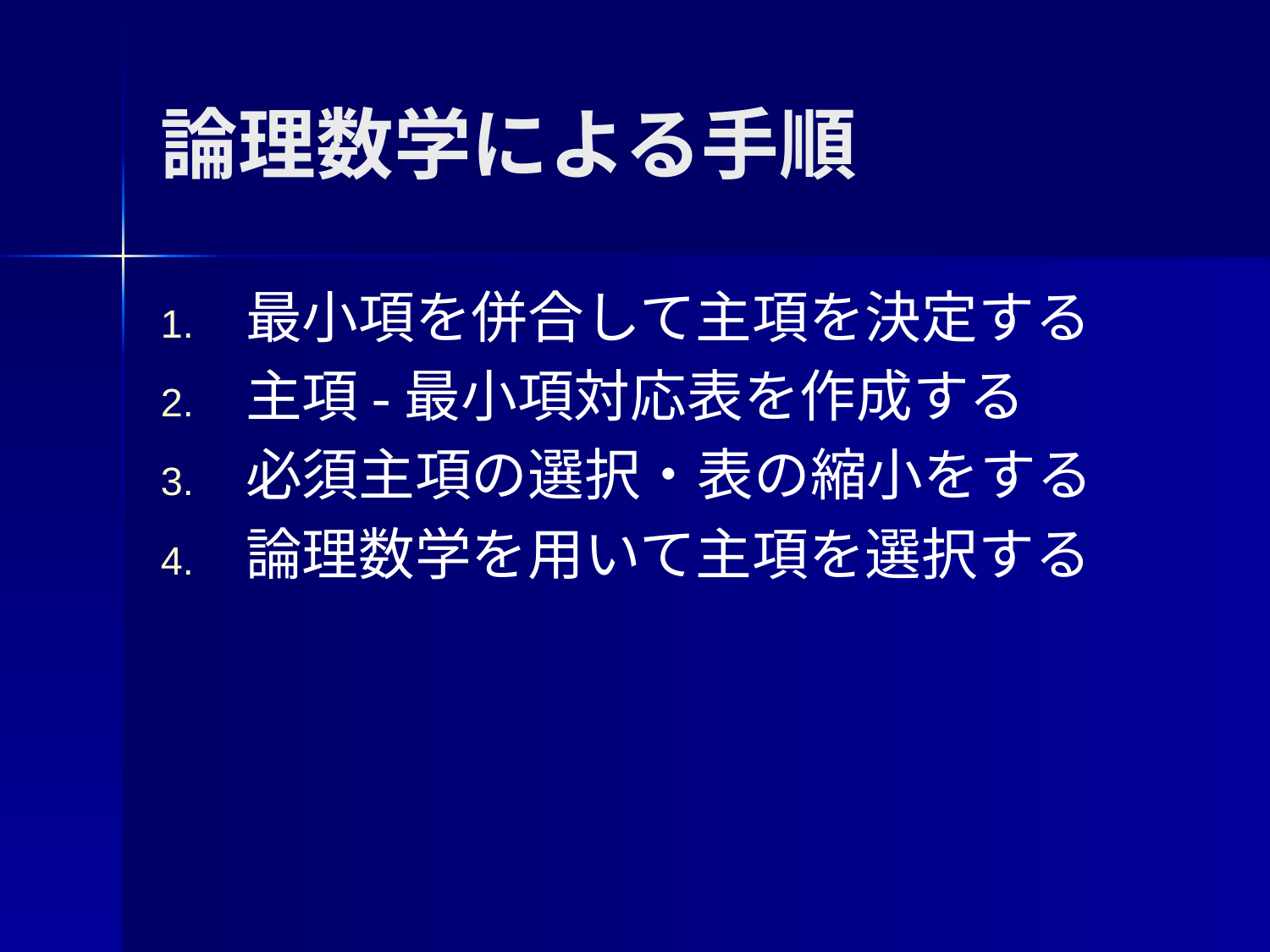

# 論理数学による手順
最小項を併合して主項を決定する
主項-最小項対応表を作成する
必須主項の選択・表の縮小をする
論理数学を用いて主項を選択する